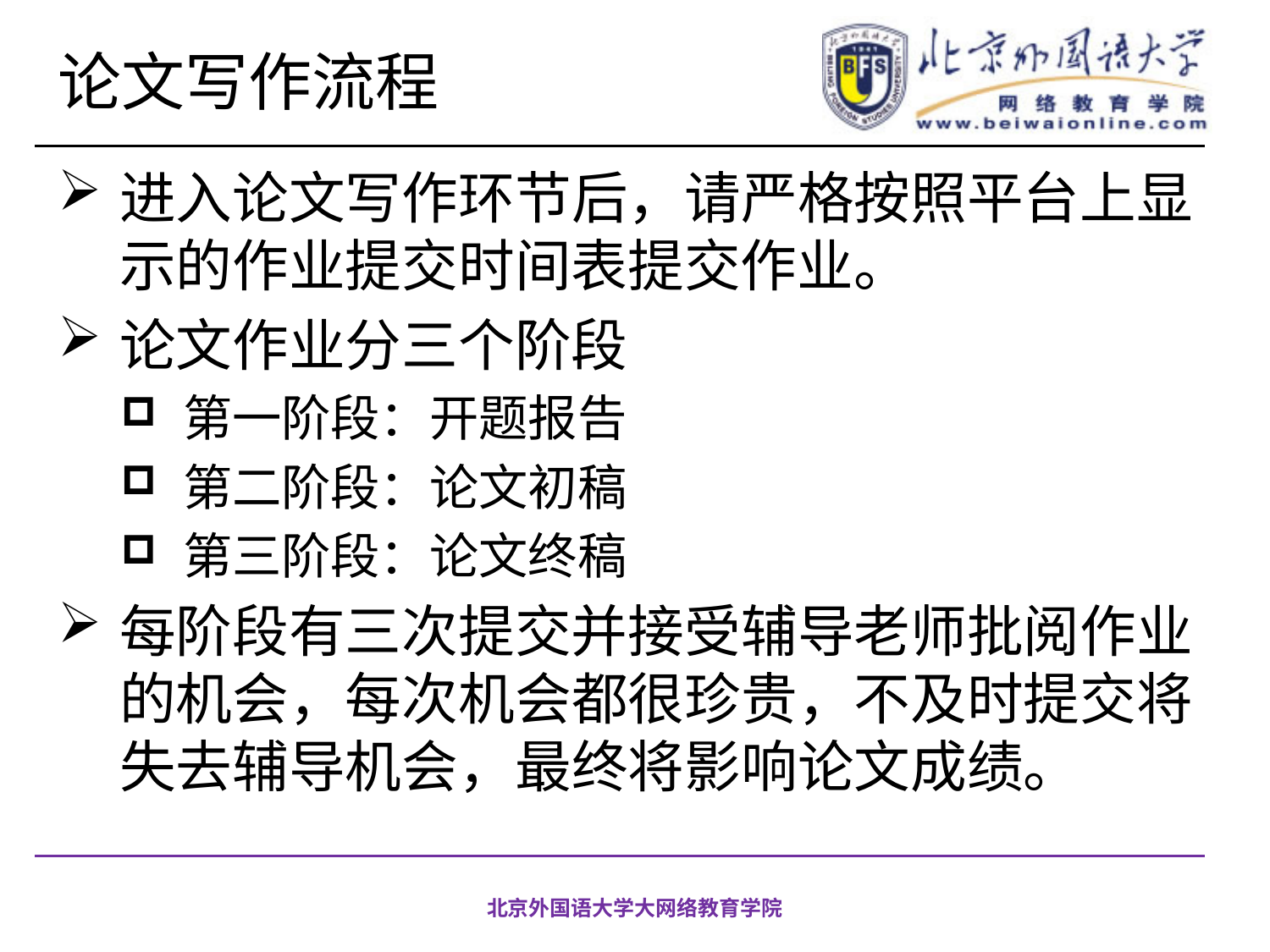

# 论文写作流程
进入论文写作环节后，请严格按照平台上显示的作业提交时间表提交作业。
论文作业分三个阶段
第一阶段：开题报告
第二阶段：论文初稿
第三阶段：论文终稿
每阶段有三次提交并接受辅导老师批阅作业的机会，每次机会都很珍贵，不及时提交将失去辅导机会，最终将影响论文成绩。

北京外国语大学大网络教育学院
30